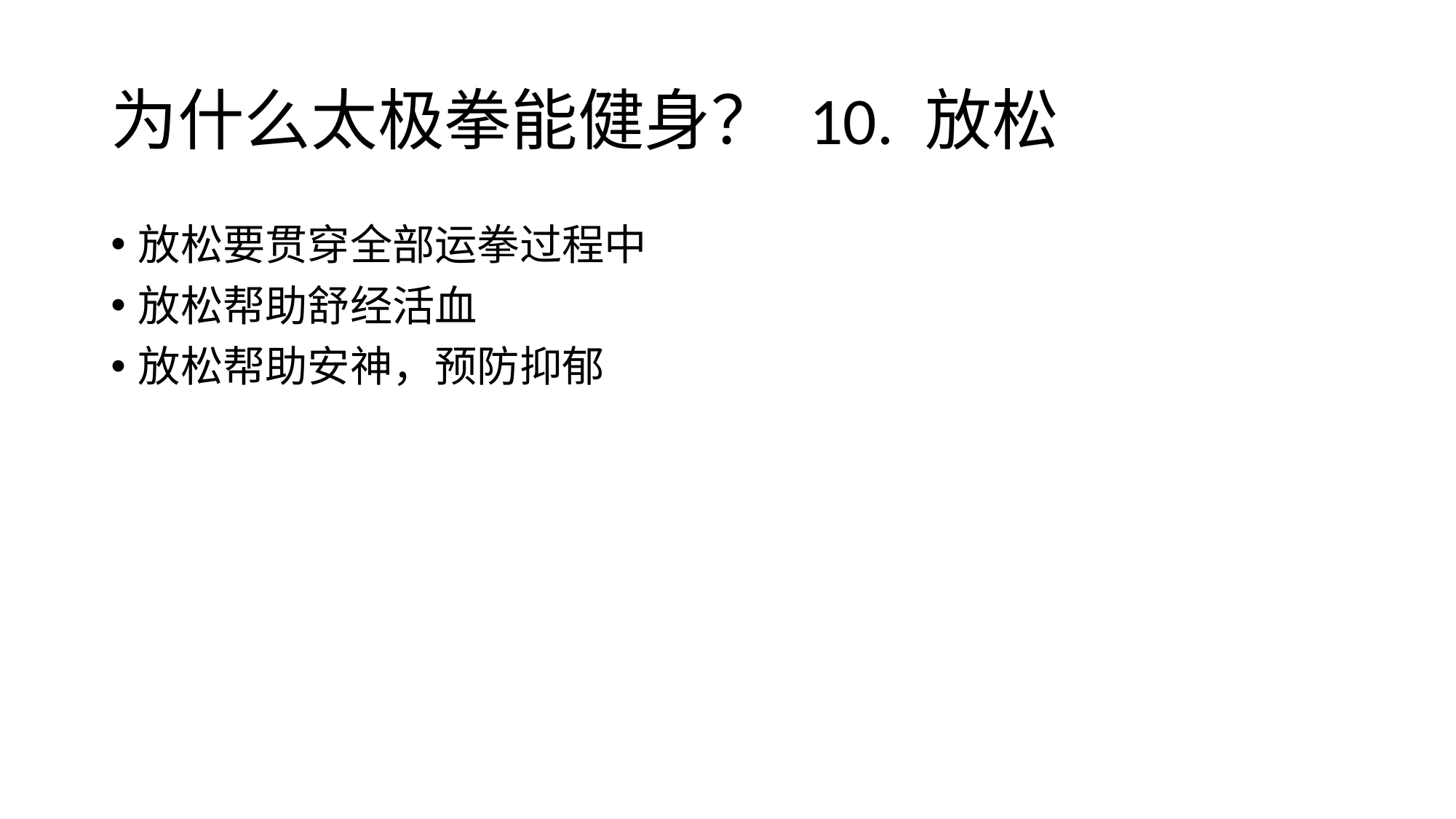

# 为什么太极拳能健身？ 10. 放松
放松要贯穿全部运拳过程中
放松帮助舒经活血
放松帮助安神，预防抑郁